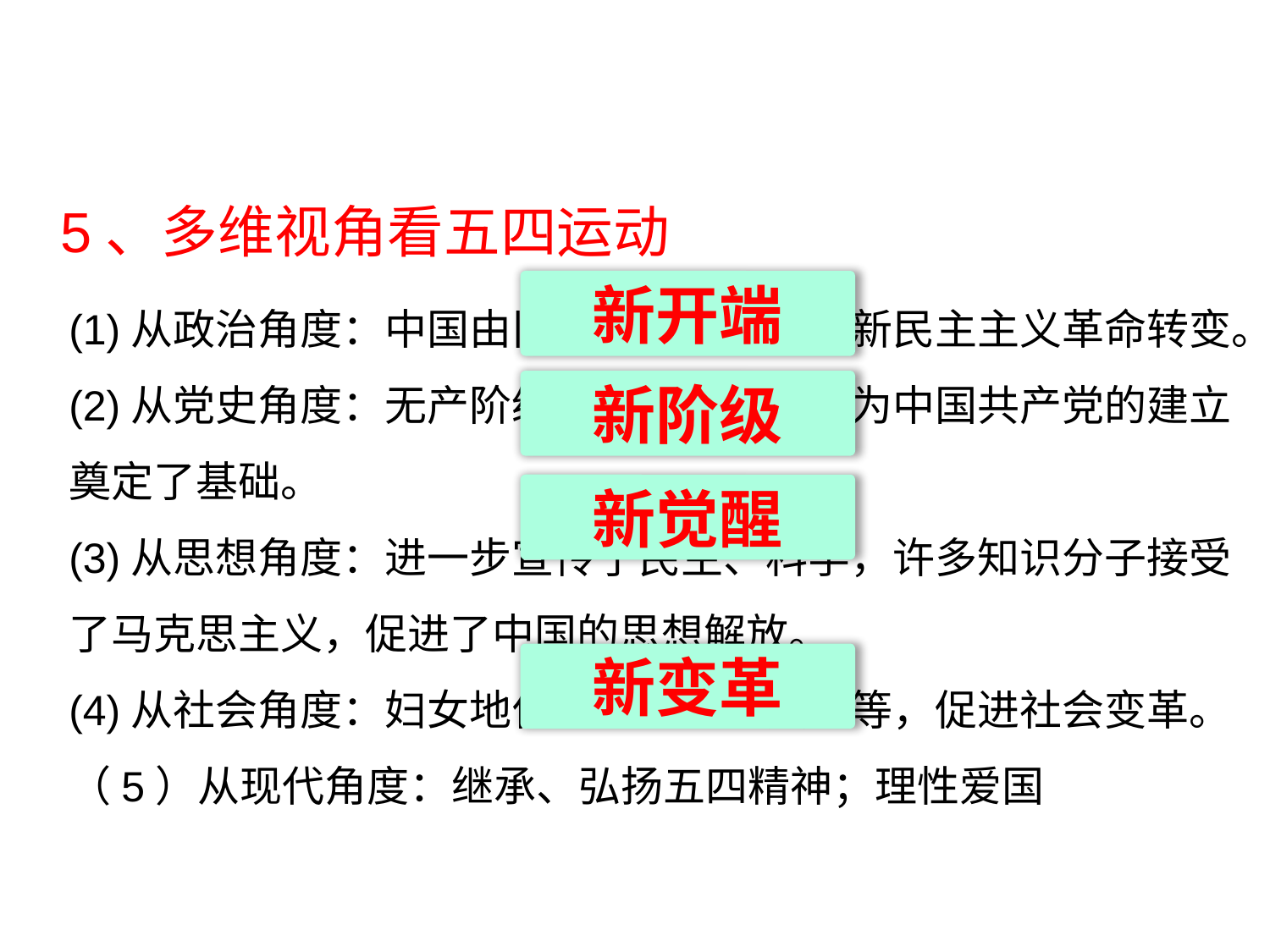

5、多维视角看五四运动
(1)从政治角度：中国由旧民主主义革命向新民主主义革命转变。
(2)从党史角度：无产阶级登上历史舞台，为中国共产党的建立奠定了基础。
(3)从思想角度：进一步宣传了民主、科学，许多知识分子接受了马克思主义，促进了中国的思想解放。
(4)从社会角度：妇女地位提高、服饰变化等，促进社会变革。
（5）从现代角度：继承、弘扬五四精神；理性爱国
新开端
新阶级
新觉醒
新变革